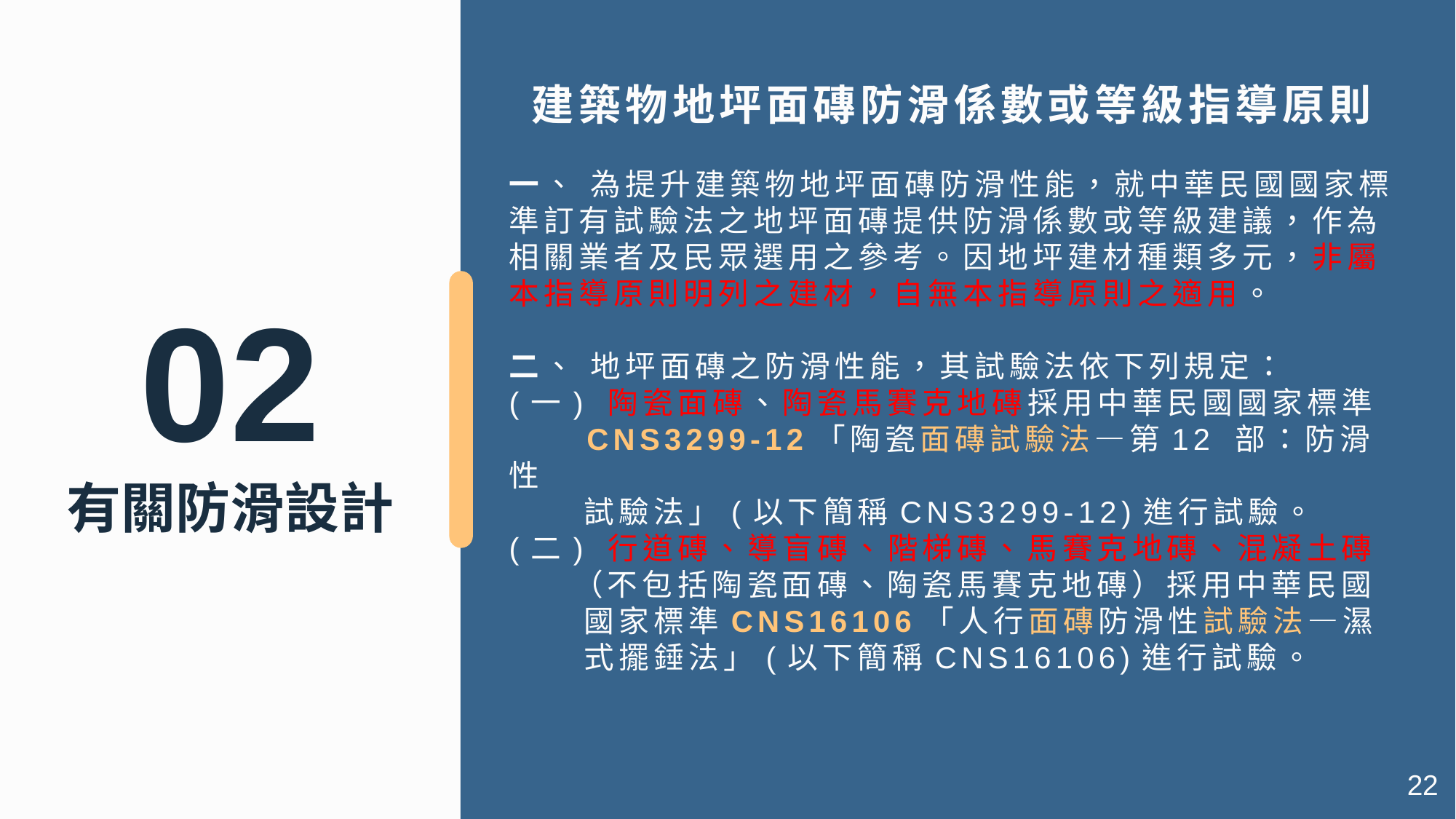

建築物地坪面磚防滑係數或等級指導原則

一、 為提升建築物地坪面磚防滑性能，就中華民國國家標準訂有試驗法之地坪面磚提供防滑係數或等級建議，作為相關業者及民眾選用之參考。因地坪建材種類多元，非屬本指導原則明列之建材，自無本指導原則之適用。

二、 地坪面磚之防滑性能，其試驗法依下列規定：
(一) 陶瓷面磚、陶瓷馬賽克地磚採用中華民國國家標準
      CNS3299-12「陶瓷面磚試驗法—第12 部：防滑性
      試驗法」(以下簡稱CNS3299-12)進行試驗。
(二) 行道磚、導盲磚、階梯磚、馬賽克地磚、混凝土磚
     （不包括陶瓷面磚、陶瓷馬賽克地磚）採用中華民國
      國家標準CNS16106「人行面磚防滑性試驗法—濕
      式擺錘法」(以下簡稱CNS16106)進行試驗。
02
有關防滑設計
22